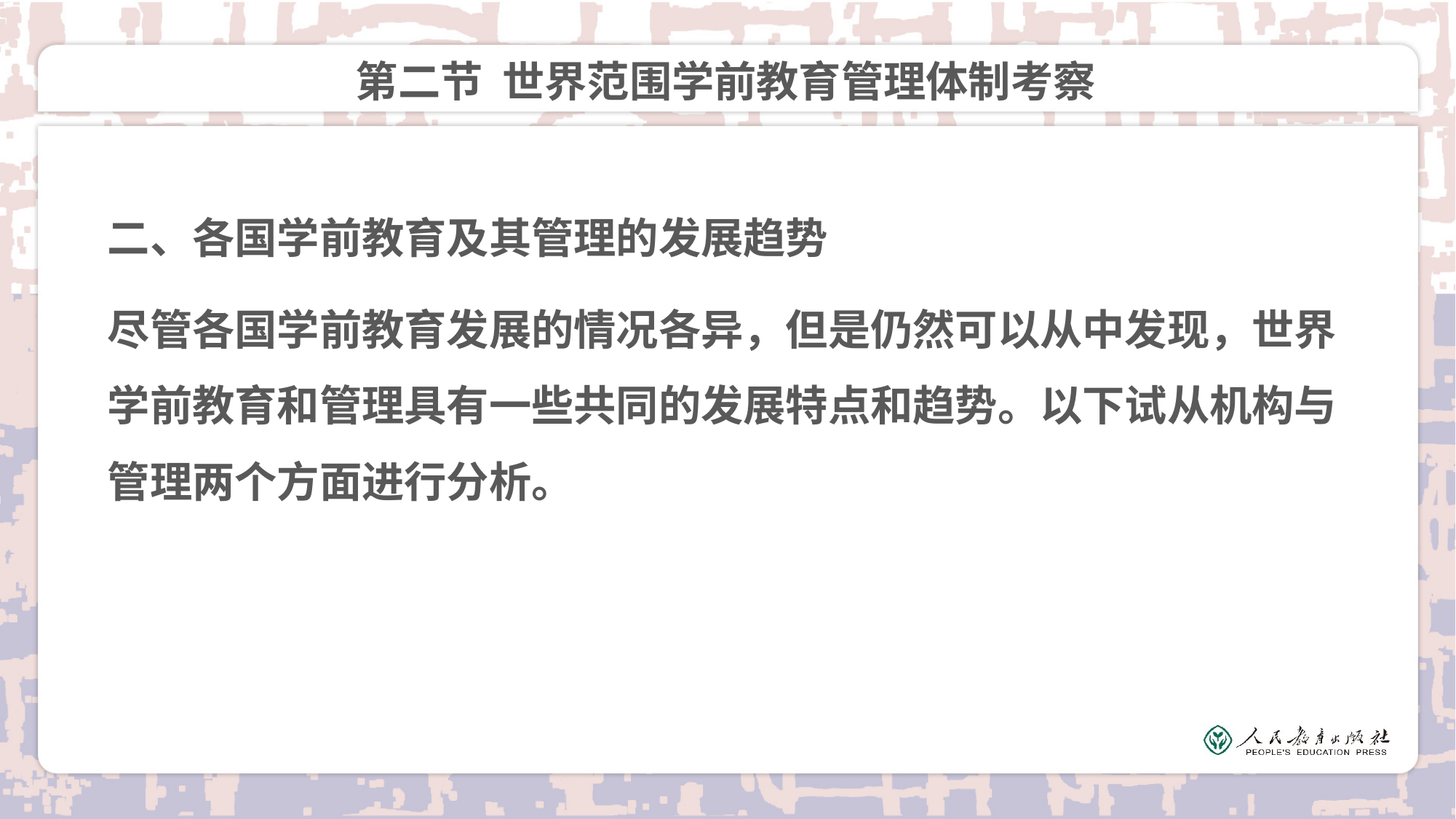

# 第二节  世界范围学前教育管理体制考察
二、各国学前教育及其管理的发展趋势
尽管各国学前教育发展的情况各异，但是仍然可以从中发现，世界学前教育和管理具有一些共同的发展特点和趋势。以下试从机构与管理两个方面进行分析。